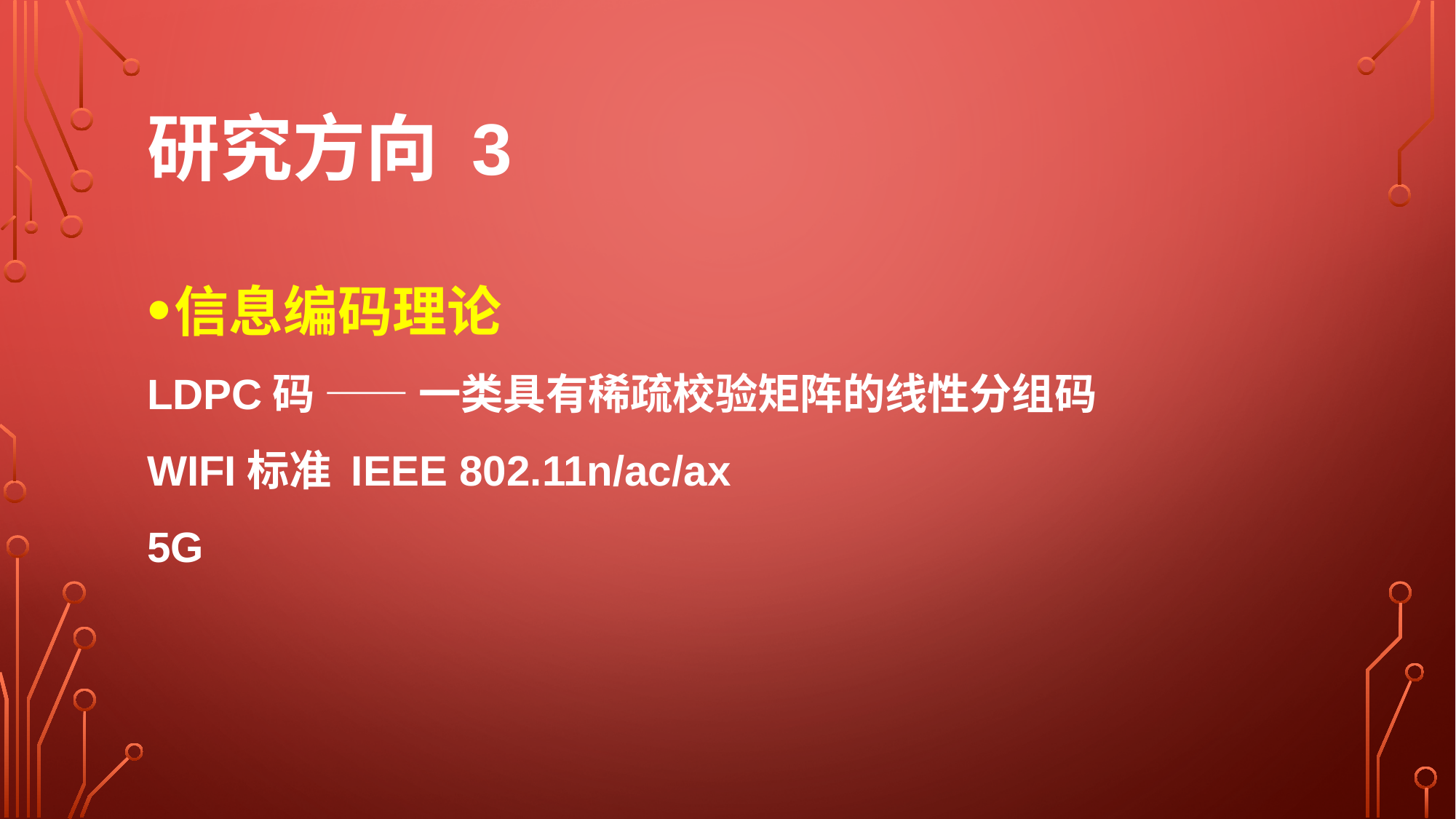

# 研究方向 3
信息编码理论
LDPC码 —— 一类具有稀疏校验矩阵的线性分组码
WIFI标准 IEEE 802.11n/ac/ax
5G